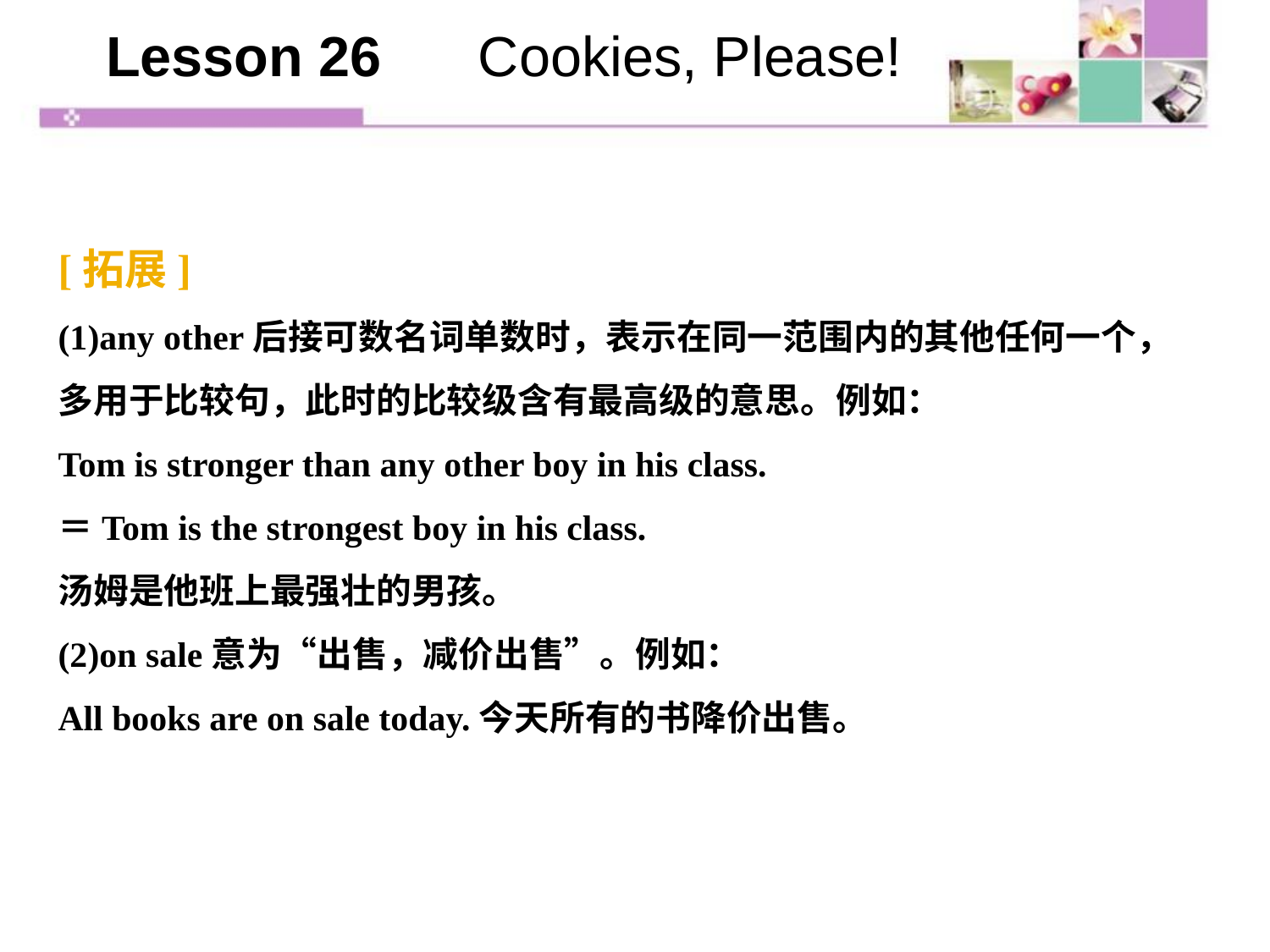

Lesson 26　 Cookies, Please!
[拓展]
(1)any other后接可数名词单数时，表示在同一范围内的其他任何一个，多用于比较句，此时的比较级含有最高级的意思。例如：
Tom is stronger than any other boy in his class.
＝Tom is the strongest boy in his class.
汤姆是他班上最强壮的男孩。
(2)on sale意为“出售，减价出售”。例如：
All books are on sale today.今天所有的书降价出售。